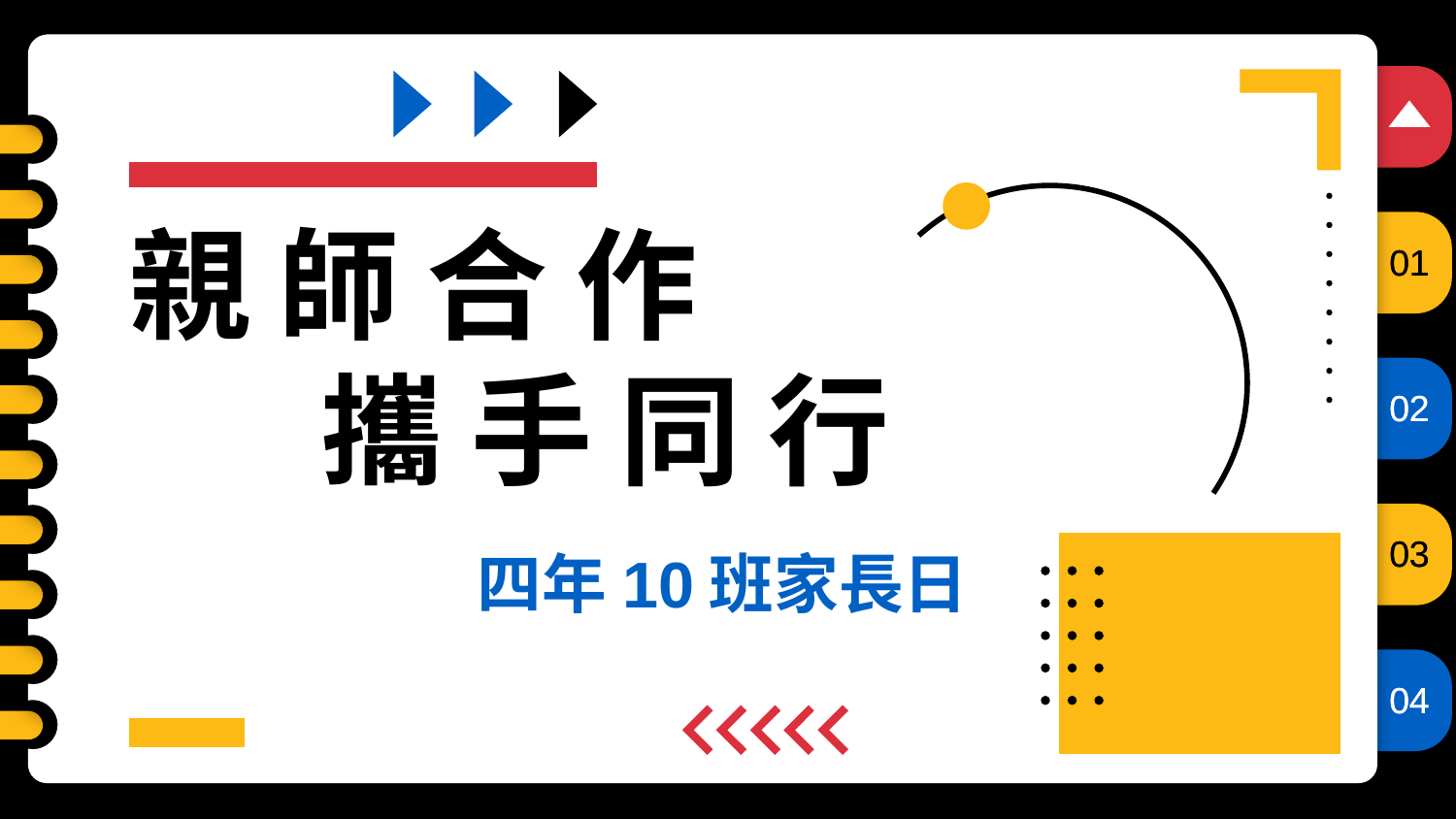

01
# 親 師 合 作 攜 手 同 行
02
03
四年10班家長日
04